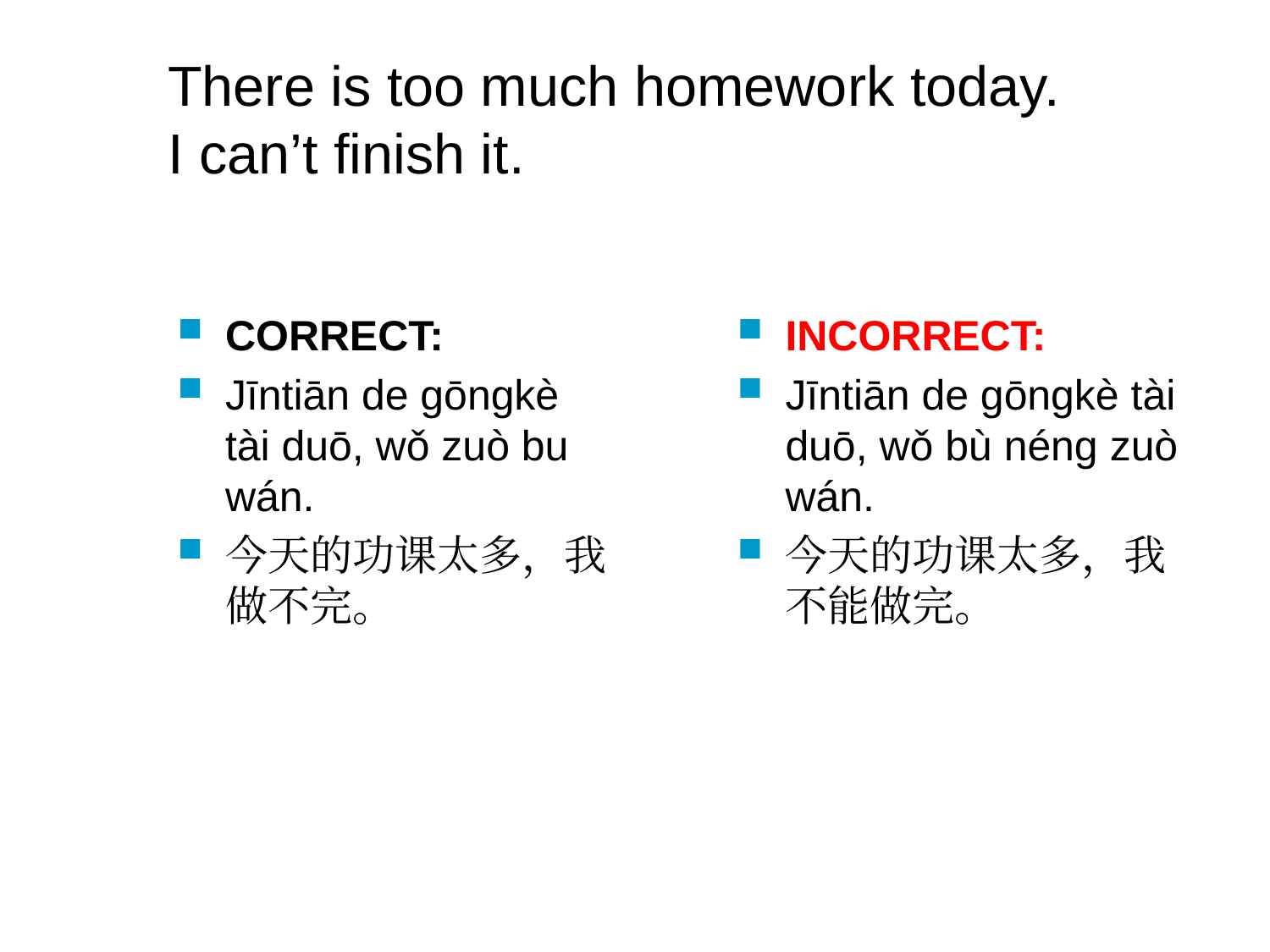

# There is too much homework today. I can’t finish it.
CORRECT:
Jīntiān de gōngkè tài duō, wǒ zuò bu wán.
今天的功课太多，我做不完。

INCORRECT:
Jīntiān de gōngkè tài duō, wǒ bù néng zuò wán.
今天的功课太多，我不能做完。